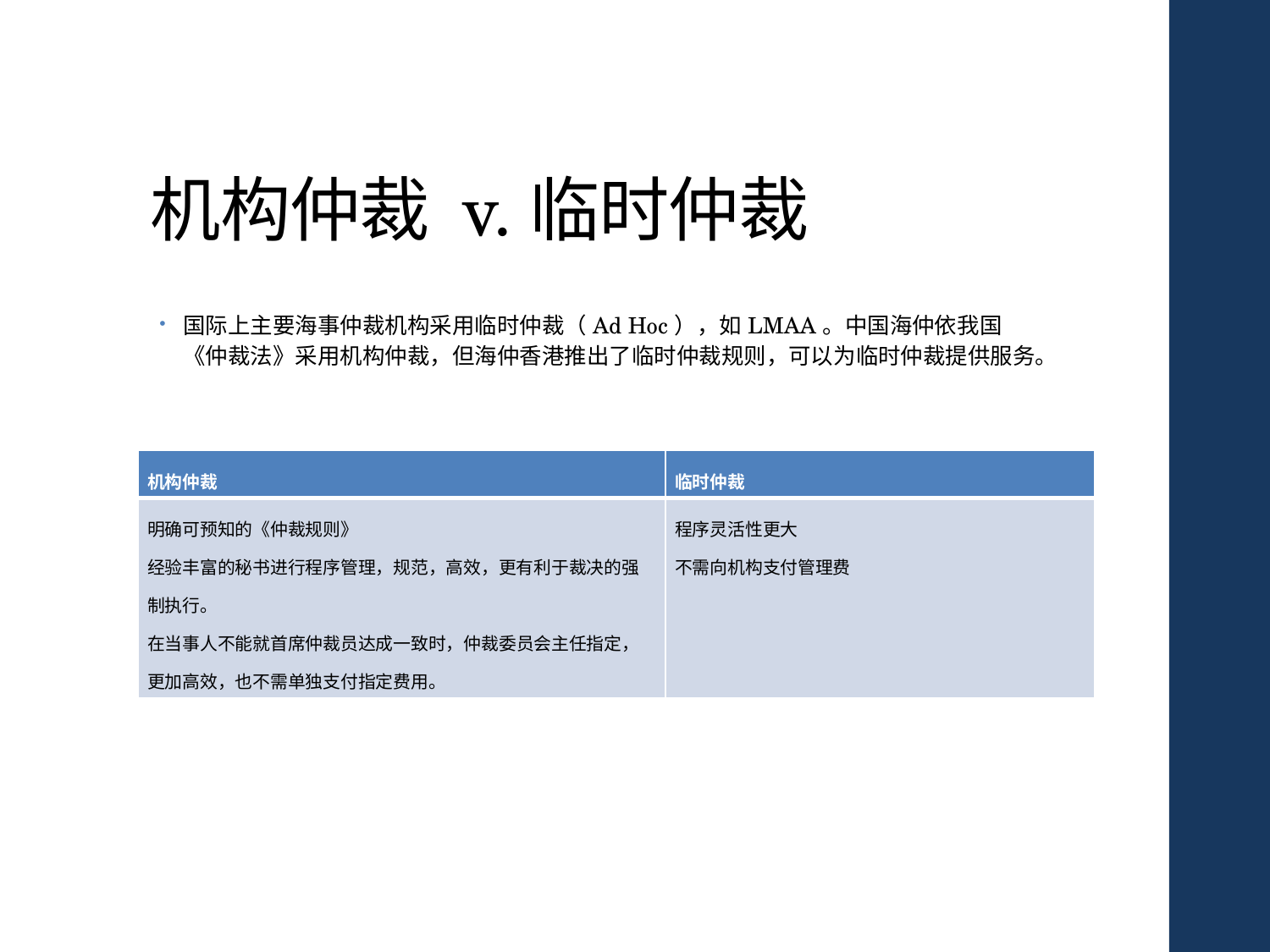

# 机构仲裁 v.临时仲裁
国际上主要海事仲裁机构采用临时仲裁（Ad Hoc），如LMAA。中国海仲依我国《仲裁法》采用机构仲裁，但海仲香港推出了临时仲裁规则，可以为临时仲裁提供服务。

| 机构仲裁 | 临时仲裁 |
| --- | --- |
| 明确可预知的《仲裁规则》 经验丰富的秘书进行程序管理，规范，高效，更有利于裁决的强制执行。 在当事人不能就首席仲裁员达成一致时，仲裁委员会主任指定，更加高效，也不需单独支付指定费用。 | 程序灵活性更大 不需向机构支付管理费 |